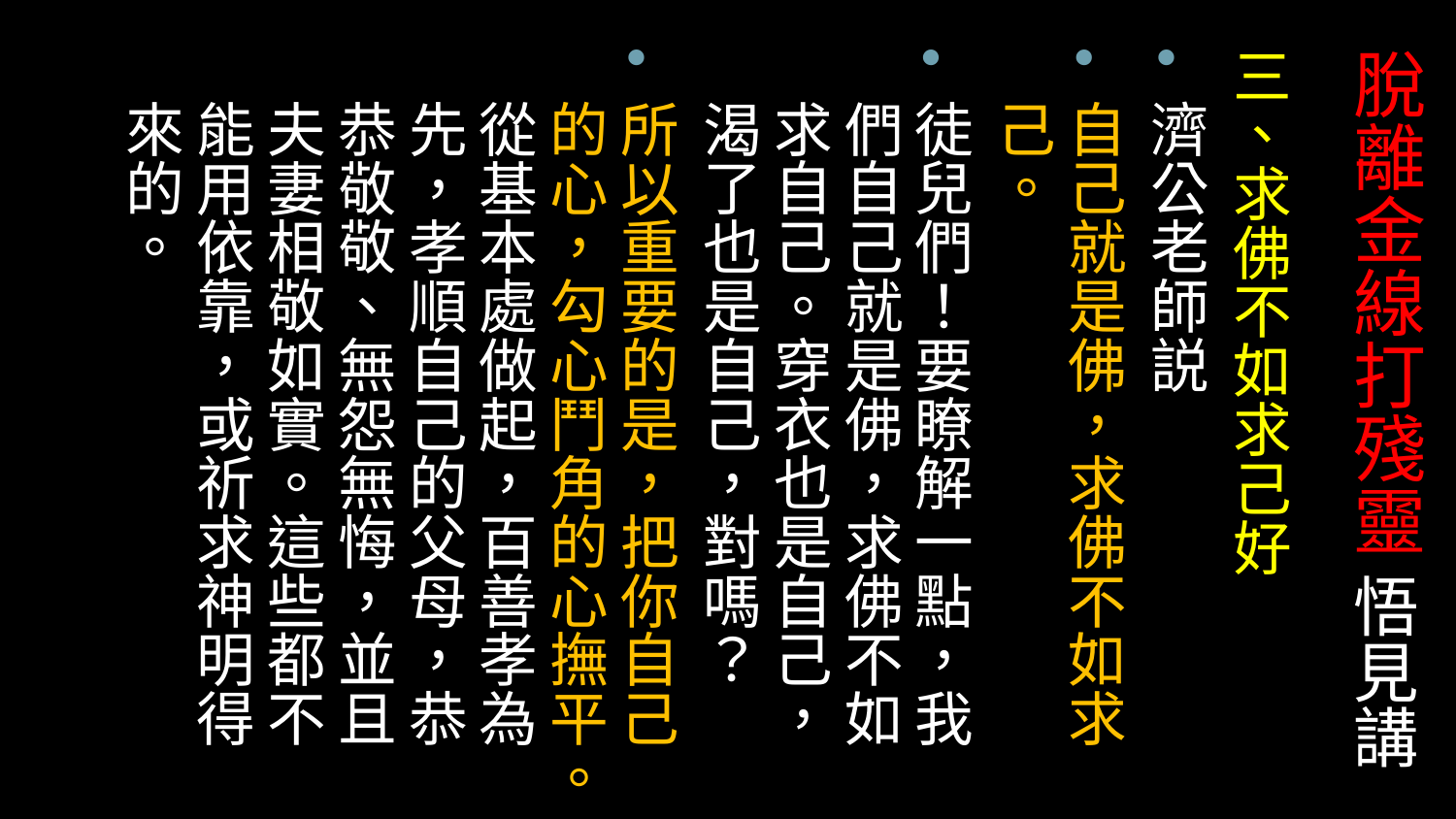

# 脫離金線打殘靈 悟見講
三、求佛不如求己好
濟公老師説
自己就是佛，求佛不如求己。
徒兒們！要瞭解一點，我們自己就是佛，求佛不如求自己。穿衣也是自己，渴了也是自己，對嗎？
所以重要的是，把你自己的心，勾心鬥角的心撫平。從基本處做起，百善孝為先，孝順自己的父母，恭恭敬敬、無怨無悔，並且夫妻相敬如實。這些都不能用依靠，或祈求神明得來的。